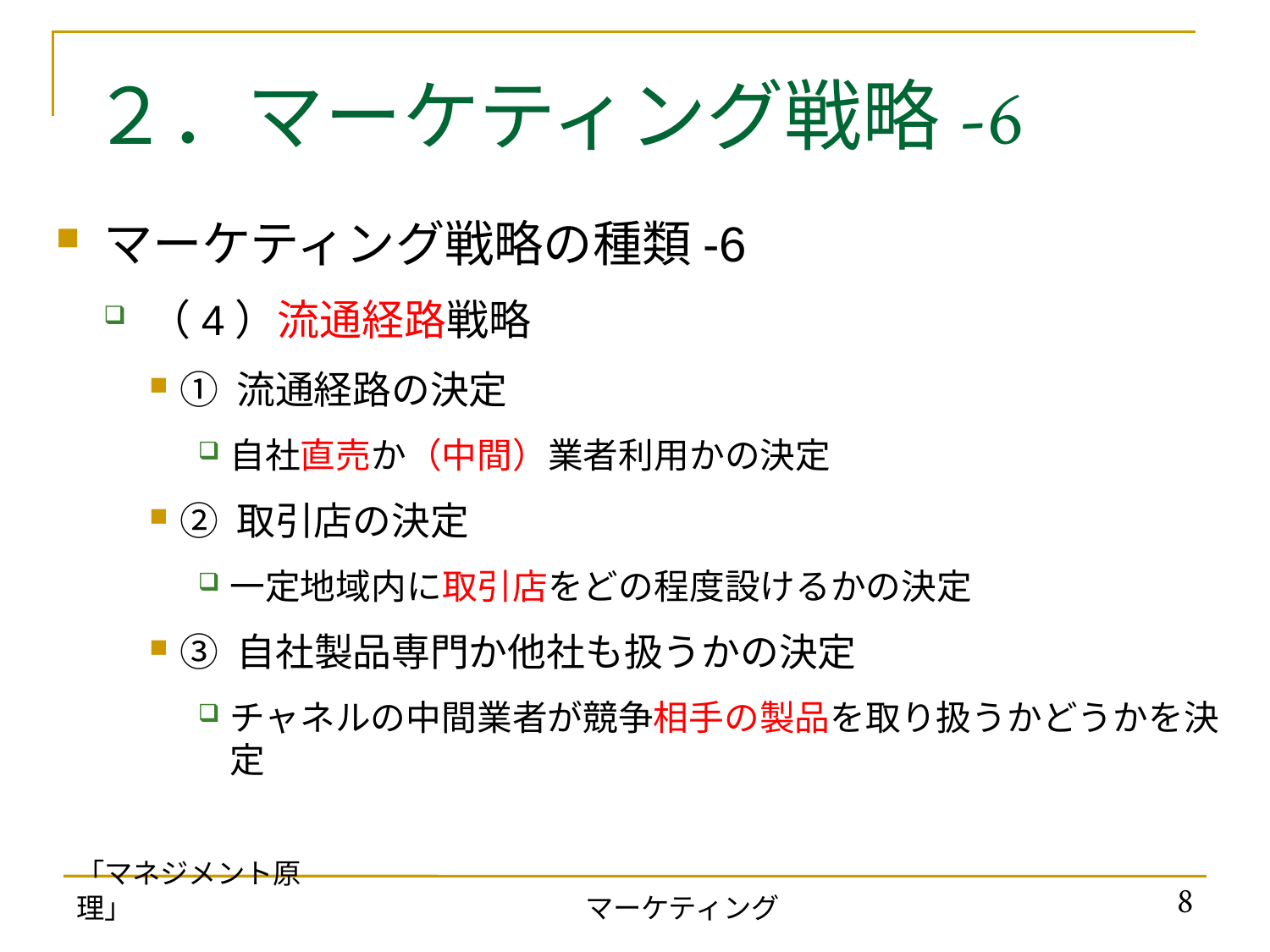

# ２．マーケティング戦略-6
マーケティング戦略の種類-6
（4）流通経路戦略
① 流通経路の決定
自社直売か（中間）業者利用かの決定
② 取引店の決定
一定地域内に取引店をどの程度設けるかの決定
③ 自社製品専門か他社も扱うかの決定
チャネルの中間業者が競争相手の製品を取り扱うかどうかを決定
「マネジメント原理」
8
マーケティング